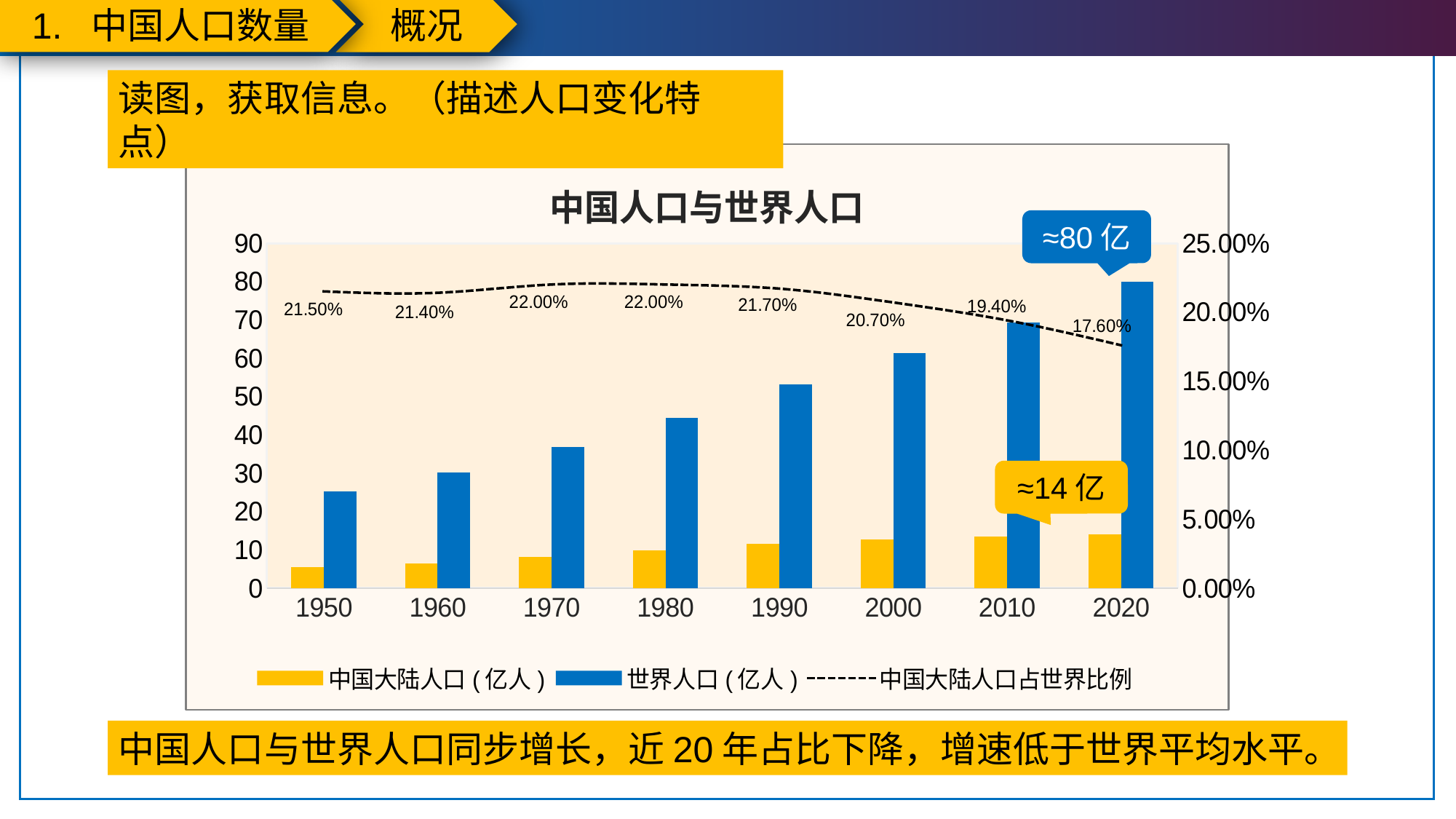

1.  中国人口数量
概况
读图，获取信息。（描述人口变化特点）

### Chart: 中国人口与世界人口

| Category | 中国大陆人口(亿人) | 世界人口(亿人) | 中国大陆人口占世界比例 |
|---|---|---|---|
| 1950 | 5.44 | 25.25 | 0.215 |
| 1960 | 6.44 | 30.18 | 0.214 |
| 1970 | 8.09 | 36.82 | 0.22 |
| 1980 | 9.78 | 44.4 | 0.22 |
| 1990 | 11.55 | 53.1 | 0.217 |
| 2000 | 12.7 | 61.27 | 0.207 |
| 2010 | 13.41 | 69.3 | 0.194 |
| 2020 | 14.1 | 80.0 | 0.176 |
≈80亿
≈14亿
中国人口与世界人口同步增长，近20年占比下降，增速低于世界平均水平。